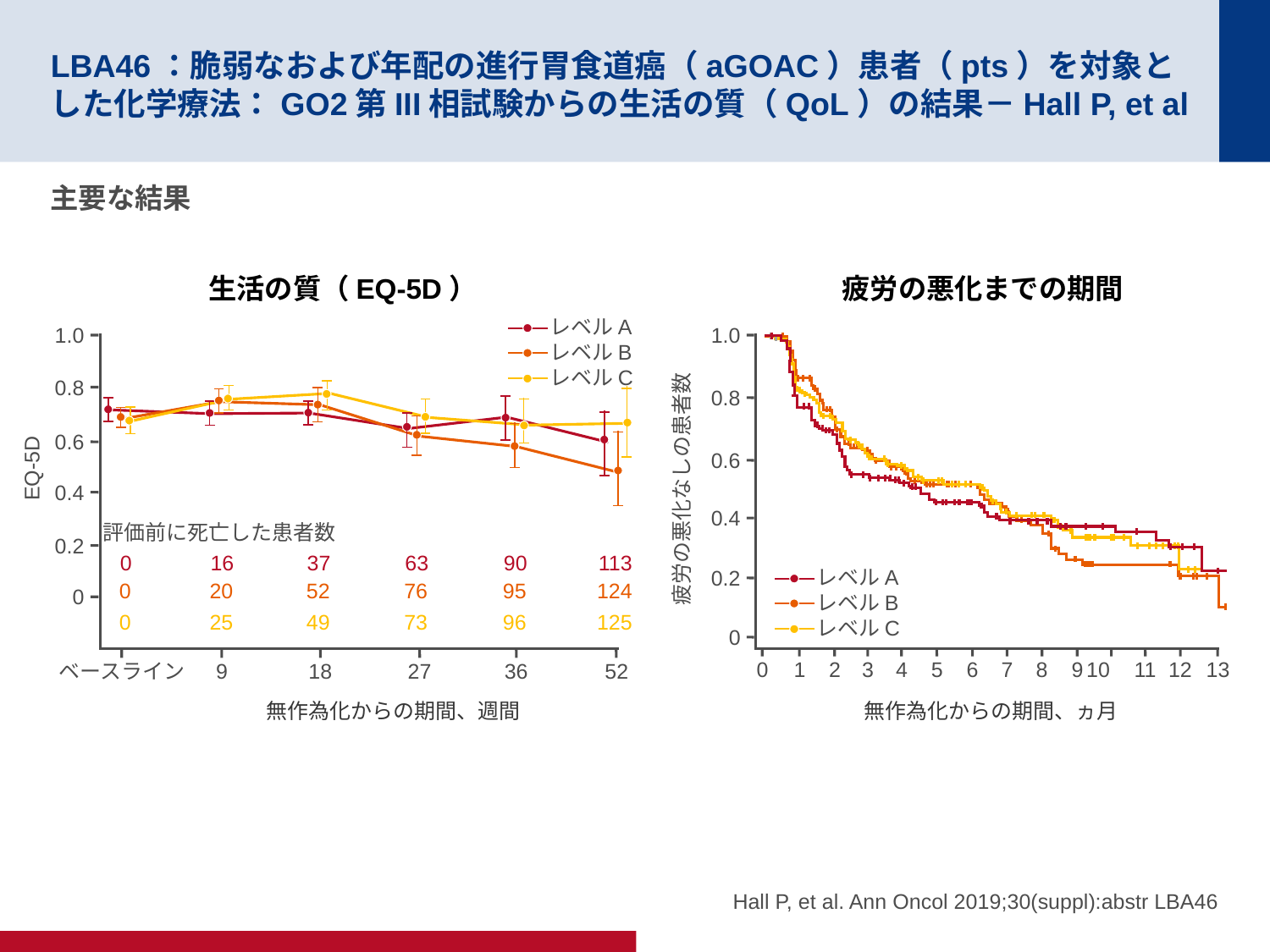

# LBA46：脆弱なおよび年配の進行胃食道癌（aGOAC）患者（pts）を対象とした化学療法：GO2第III相試験からの生活の質（QoL）の結果－Hall P, et al
主要な結果

生活の質（EQ-5D）
疲労の悪化までの期間
レベルA
レベルB
レベルC
1.0

0.8

0.6

EQ-5D
0.4

0.2

0

ベースライン
9
18
27
36
52

評価前に死亡した患者数
0
16
37
63
90
113
0
20
52
76
95
124
0
25
49
73
96
125
無作為化からの期間、週間
1.0

0.8

0.6

疲労の悪化なしの患者数
0.4

0.2

0

0
1
2
3
4
5
6
7
8
9
10
11
12
13
無作為化からの期間、ヵ月
レベルA
レベルB
レベルC

Hall P, et al. Ann Oncol 2019;30(suppl):abstr LBA46